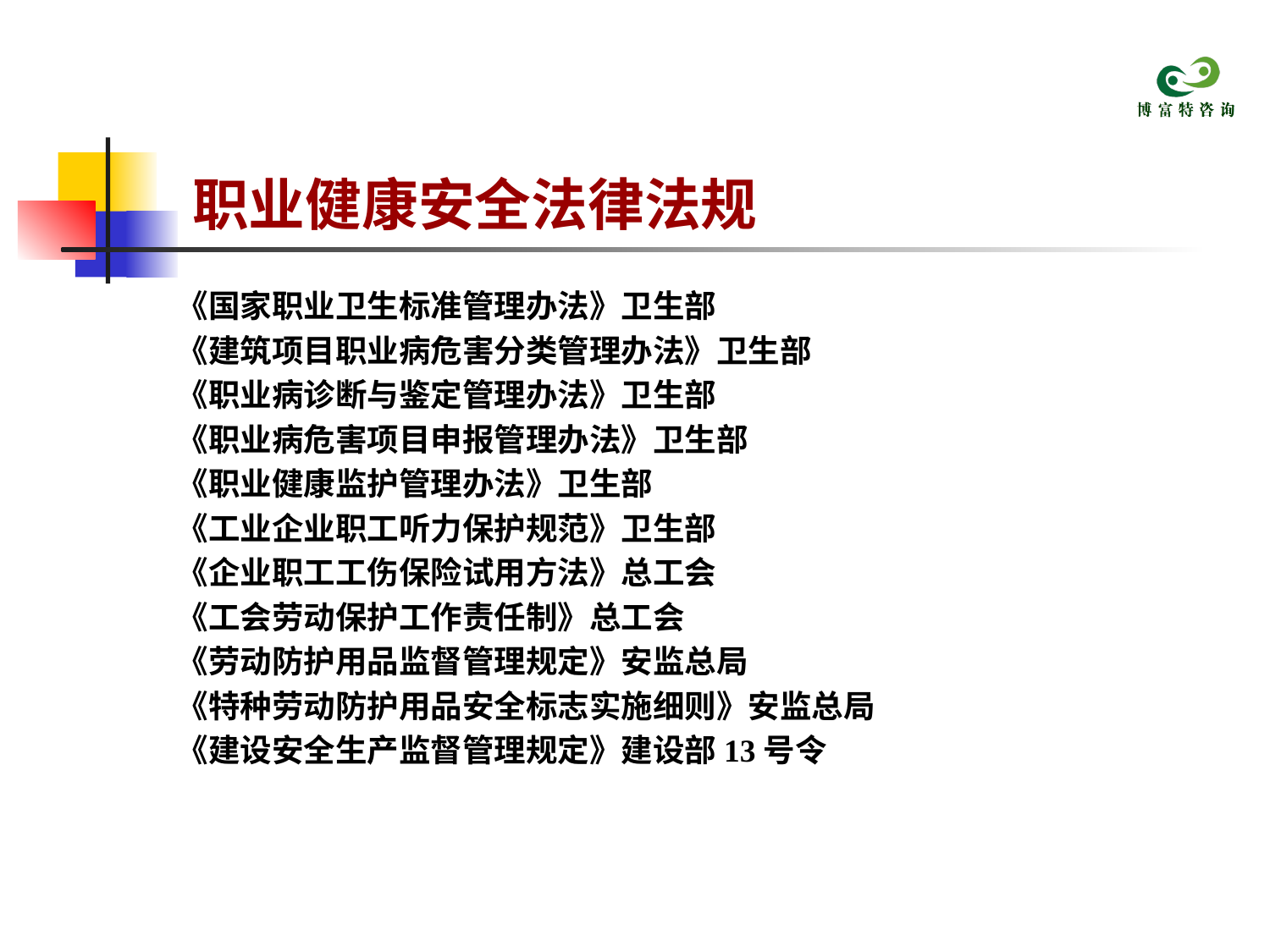

# 职业健康安全法律法规
《国家职业卫生标准管理办法》卫生部
《建筑项目职业病危害分类管理办法》卫生部
《职业病诊断与鉴定管理办法》卫生部
《职业病危害项目申报管理办法》卫生部
《职业健康监护管理办法》卫生部
《工业企业职工听力保护规范》卫生部
《企业职工工伤保险试用方法》总工会
《工会劳动保护工作责任制》总工会
《劳动防护用品监督管理规定》安监总局
《特种劳动防护用品安全标志实施细则》安监总局
《建设安全生产监督管理规定》建设部13号令

168